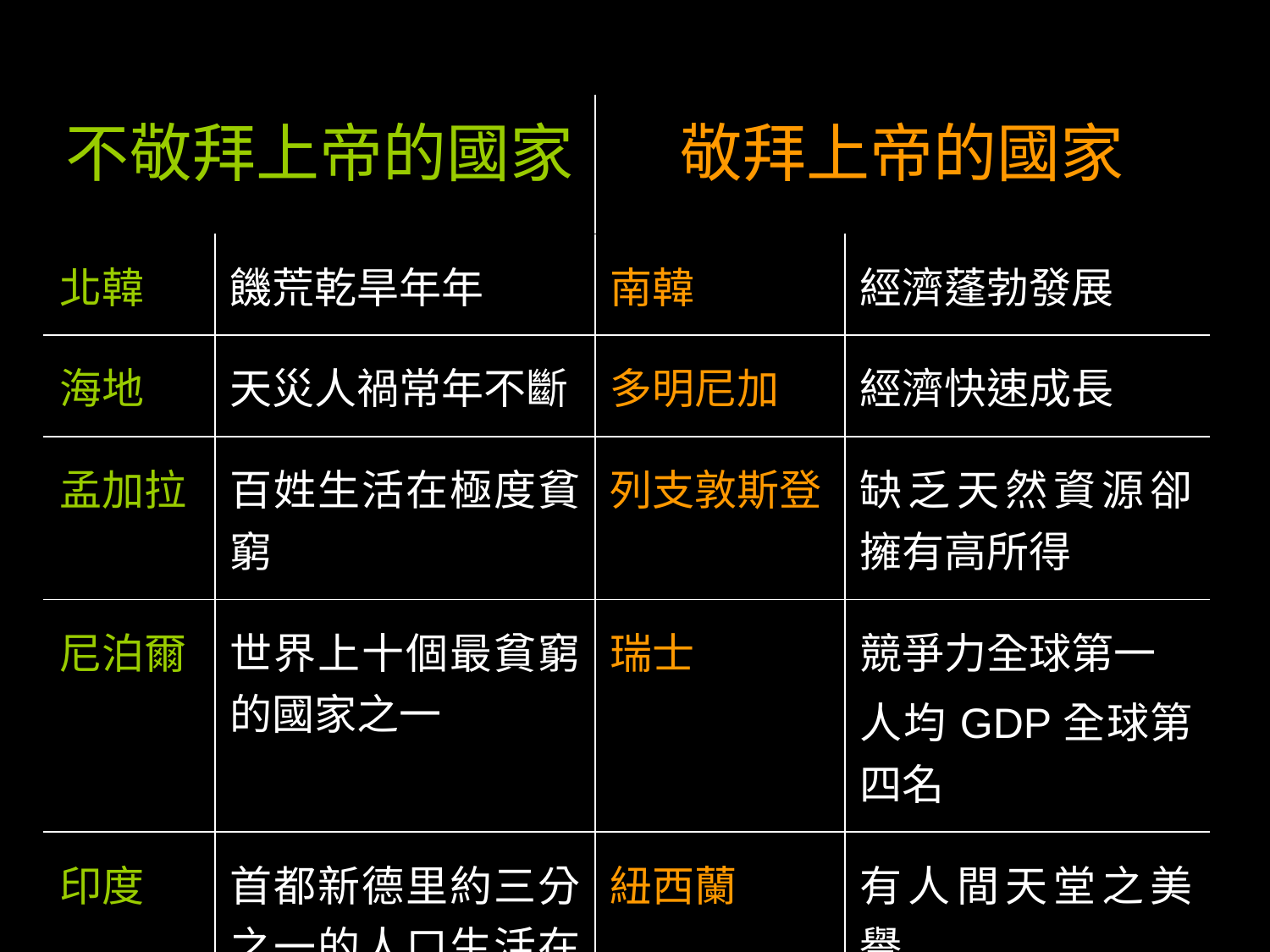

| 不敬拜上帝的國家 |  | 敬拜上帝的國家 |  |
| --- | --- | --- | --- |
| 北韓 | 饑荒乾旱年年 | 南韓 | 經濟蓬勃發展 |
| 海地 | 天災人禍常年不斷 | 多明尼加 | 經濟快速成長 |
| 孟加拉 | 百姓生活在極度貧窮 | 列支敦斯登 | 缺乏天然資源卻擁有高所得 |
| 尼泊爾 | 世界上十個最貧窮的國家之一 | 瑞士 | 競爭力全球第一 人均GDP全球第四名 |
| 印度 | 首都新德里約三分之一的人口生活在貧民窟中 | 紐西蘭 | 有人間天堂之美譽 |